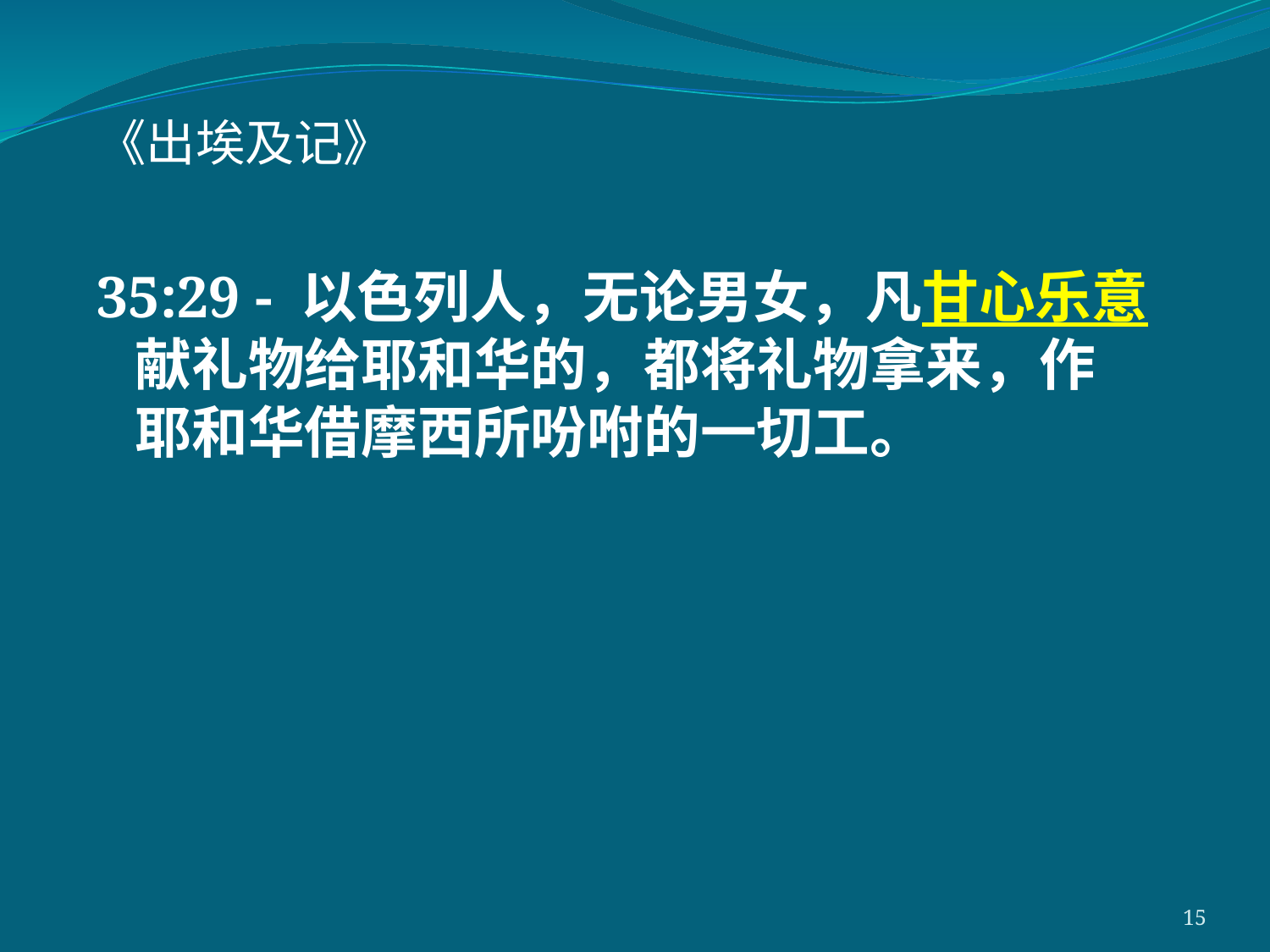

《出埃及记》

35:29 - 以色列人，无论男女，凡甘心乐意	献礼物给耶和华的，都将礼物拿来，作	耶和华借摩西所吩咐的一切工。
15